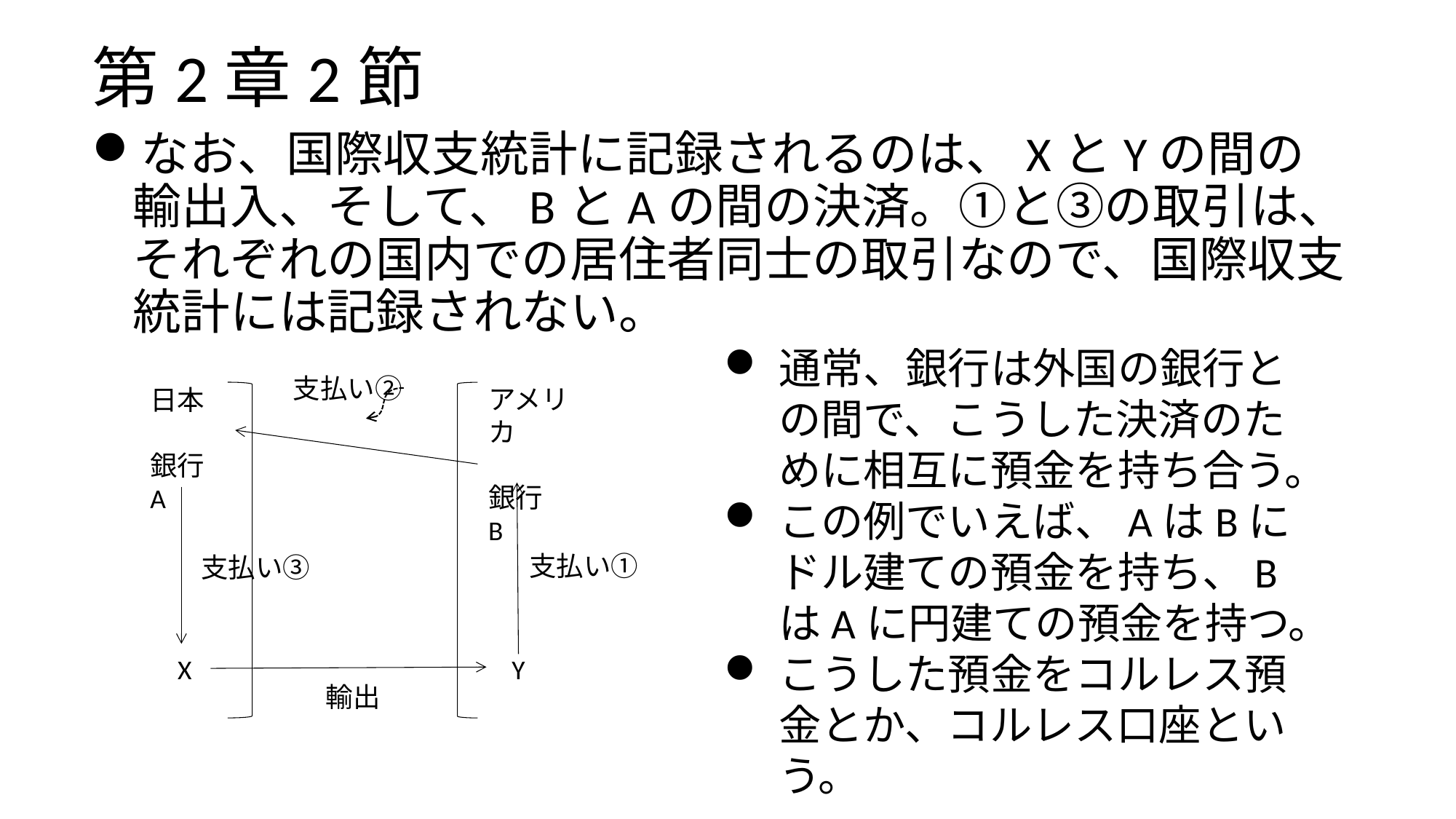

# 第2章2節
なお、国際収支統計に記録されるのは、XとYの間の輸出入、そして、BとAの間の決済。①と③の取引は、それぞれの国内での居住者同士の取引なので、国際収支統計には記録されない。

通常、銀行は外国の銀行との間で、こうした決済のために相互に預金を持ち合う。
この例でいえば、AはBにドル建ての預金を持ち、BはAに円建ての預金を持つ。
こうした預金をコルレス預金とか、コルレス口座という。
支払い②
アメリカ

銀行　B
日本

銀行　A

支払い➀
支払い➂
X
Y
輸出